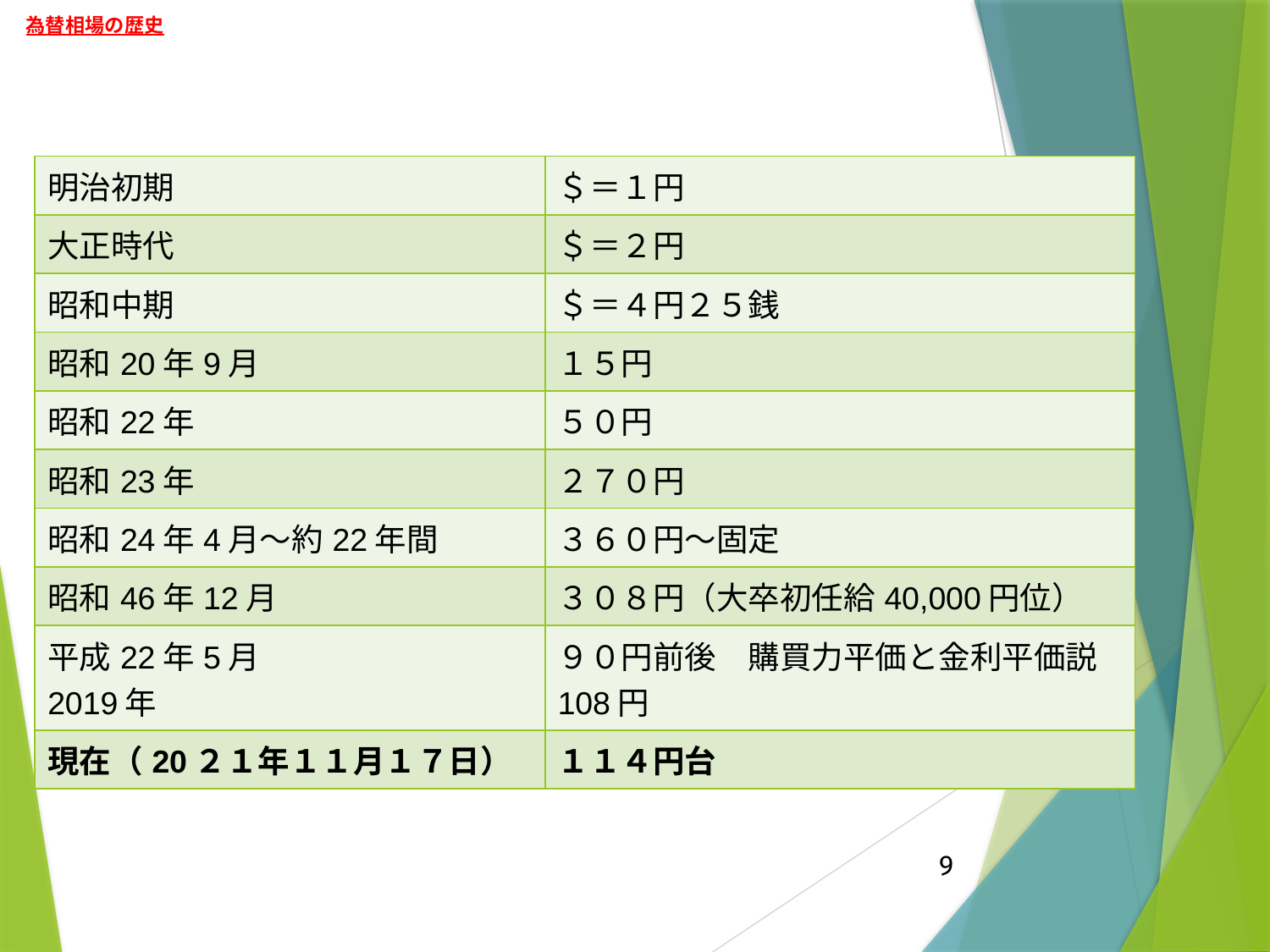

# 為替相場の歴史

| 明治初期 | ＄＝１円 |
| --- | --- |
| 大正時代 | ＄＝２円 |
| 昭和中期 | ＄＝４円２５銭 |
| 昭和20年9月 | １５円 |
| 昭和22年 | ５０円 |
| 昭和23年 | ２７０円 |
| 昭和24年4月～約22年間 | ３６０円～固定 |
| 昭和46年12月 | ３０８円（大卒初任給40,000円位） |
| 平成22年5月 2019年 | ９０円前後　購買力平価と金利平価説 108円 |
| 現在（20２１年１１月１７日） | １１４円台 |
9